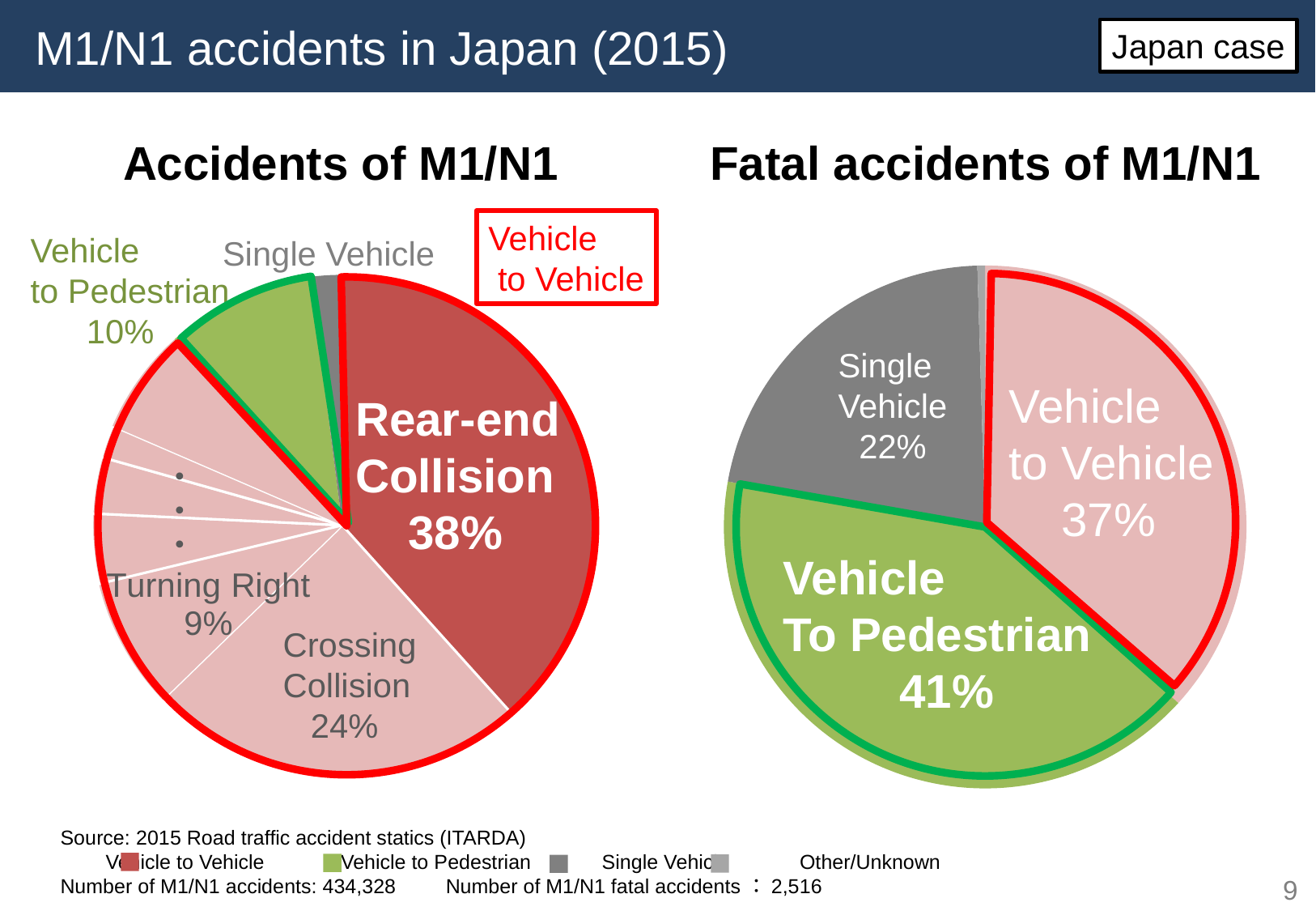

# M1/N1 accidents in Japan (2015)
Japan case
Accidents of M1/N1
Fatal accidents of M1/N1
Vehicle
 to Vehicle
Vehicle
to Pedestrian
      10%
Single Vehicle

### Chart

| Category |  |
|---|---|
| 車両相互 | 925.0 |
| 車両対人 | 1032.0 |
| 車両単独 | 547.0 |
| その他 | 12.0 |

### Chart

| Category |  |
|---|---|
| 追突 | 166501.0 |
| 出会い頭 | 105965.0 |
| 右折時 | 36936.0 |
| 左折時 | 19605.0 |
| 後退時 | 15807.0 |
| 正面衝突 | 9130.0 |
| その他 | 29670.0 |
| 車両対人 | 41938.0 |
| 車両単独 | 8751.0 |
| その他 | 25.0 |

Single
Vehicle
22%
Vehicle
to Vehicle
    37%
Rear-end
Collision
    38%
Vehicle
To Pedestrian
　　 41%
Crossing
Collision
   24%
Source: 2015 Road traffic accident statics (ITARDA)
　　Vehicle to Vehicle 　　　Vehicle to Pedestrian　　　Single Vehicle　　　Other/Unknown
Number of M1/N1 accidents: 434,328 　   Number of M1/N1 fatal accidents：2,516

9